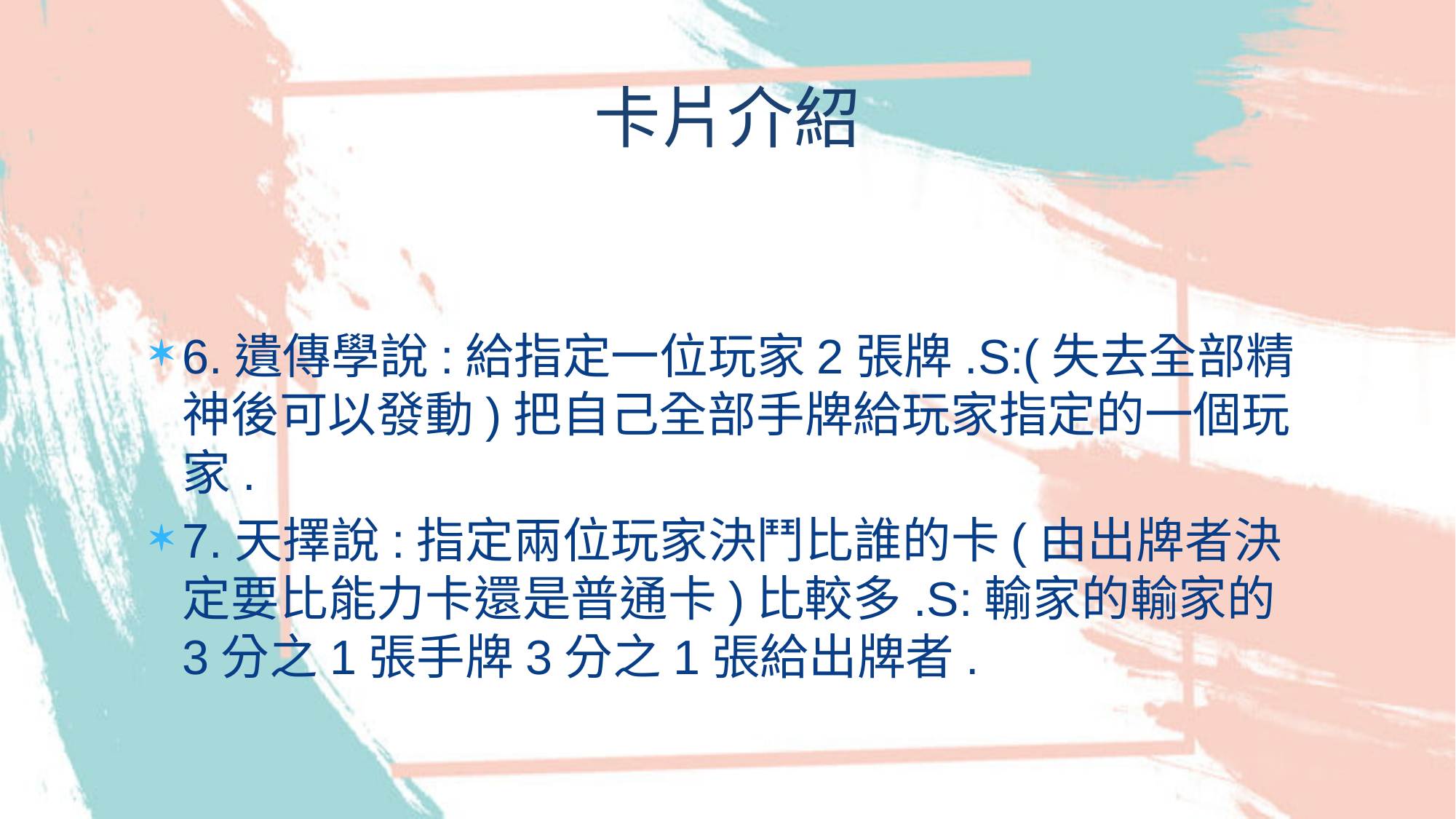

# 卡片介紹
6.遺傳學說:給指定一位玩家2張牌.S:(失去全部精神後可以發動)把自己全部手牌給玩家指定的一個玩家.
7.天擇說:指定兩位玩家決鬥比誰的卡(由出牌者決定要比能力卡還是普通卡)比較多.S:輸家的輸家的3分之1張手牌3分之1張給出牌者.